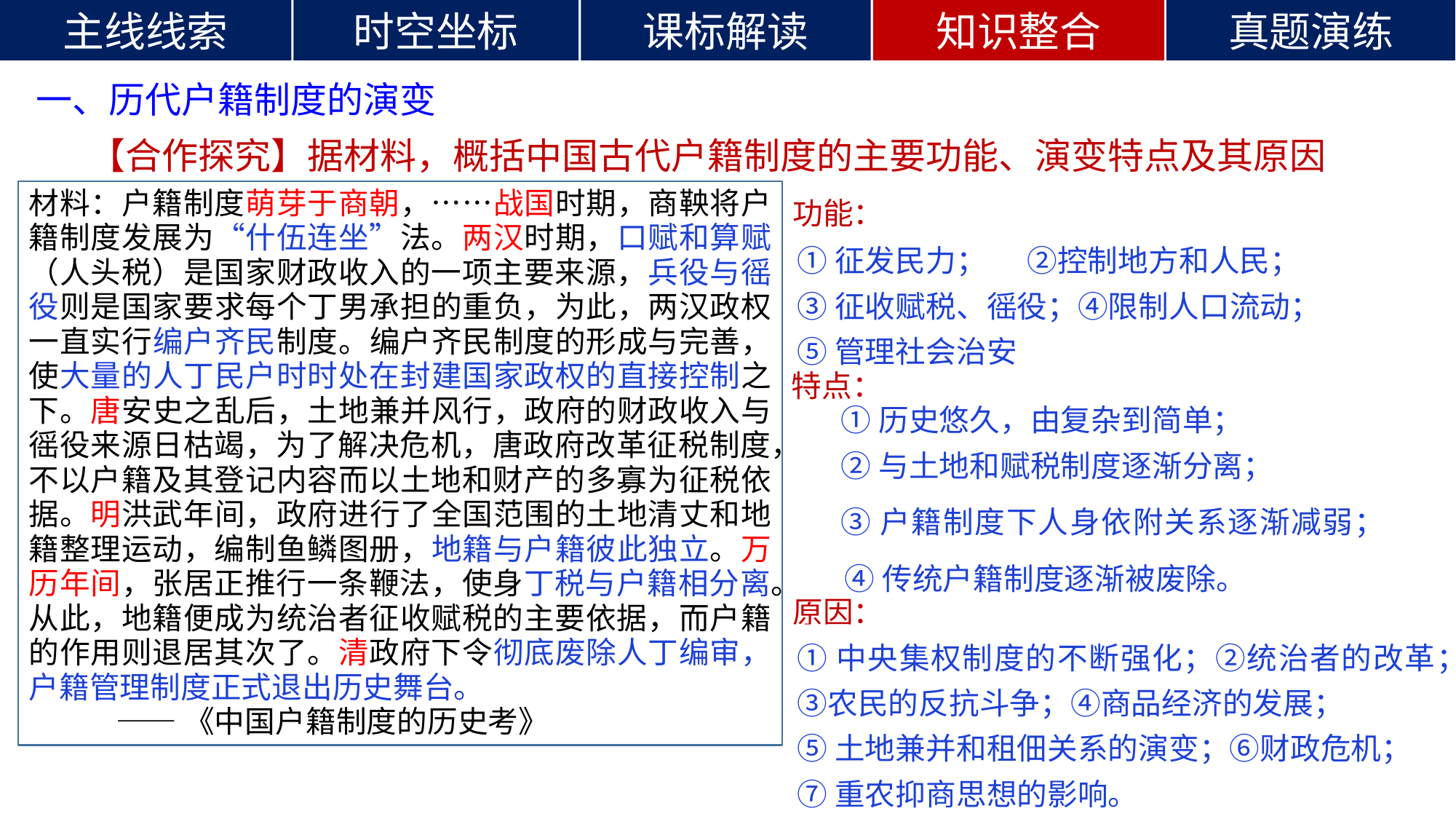

一、历代户籍制度的演变
【合作探究】据材料，概括中国古代户籍制度的主要功能、演变特点及其原因
材料：户籍制度萌芽于商朝，……战国时期，商鞅将户籍制度发展为“什伍连坐”法。两汉时期，口赋和算赋（人头税）是国家财政收入的一项主要来源，兵役与徭役则是国家要求每个丁男承担的重负，为此，两汉政权一直实行编户齐民制度。编户齐民制度的形成与完善，使大量的人丁民户时时处在封建国家政权的直接控制之下。唐安史之乱后，土地兼并风行，政府的财政收入与徭役来源日枯竭，为了解决危机，唐政府改革征税制度，不以户籍及其登记内容而以土地和财产的多寡为征税依据。明洪武年间，政府进行了全国范围的土地清丈和地籍整理运动，编制鱼鳞图册，地籍与户籍彼此独立。万历年间，张居正推行一条鞭法，使身丁税与户籍相分离。从此，地籍便成为统治者征收赋税的主要依据，而户籍的作用则退居其次了。清政府下令彻底废除人丁编审，户籍管理制度正式退出历史舞台。
             ——《中国户籍制度的历史考》
功能：
①征发民力；      ②控制地方和人民；
③征收赋税、徭役；④限制人口流动；
⑤管理社会治安
特点：
①历史悠久，由复杂到简单；
②与土地和赋税制度逐渐分离；
③户籍制度下人身依附关系逐渐减弱；
④传统户籍制度逐渐被废除。
原因：
①中央集权制度的不断强化；②统治者的改革；③农民的反抗斗争；④商品经济的发展；
⑤土地兼并和租佃关系的演变；⑥财政危机；
⑦重农抑商思想的影响。